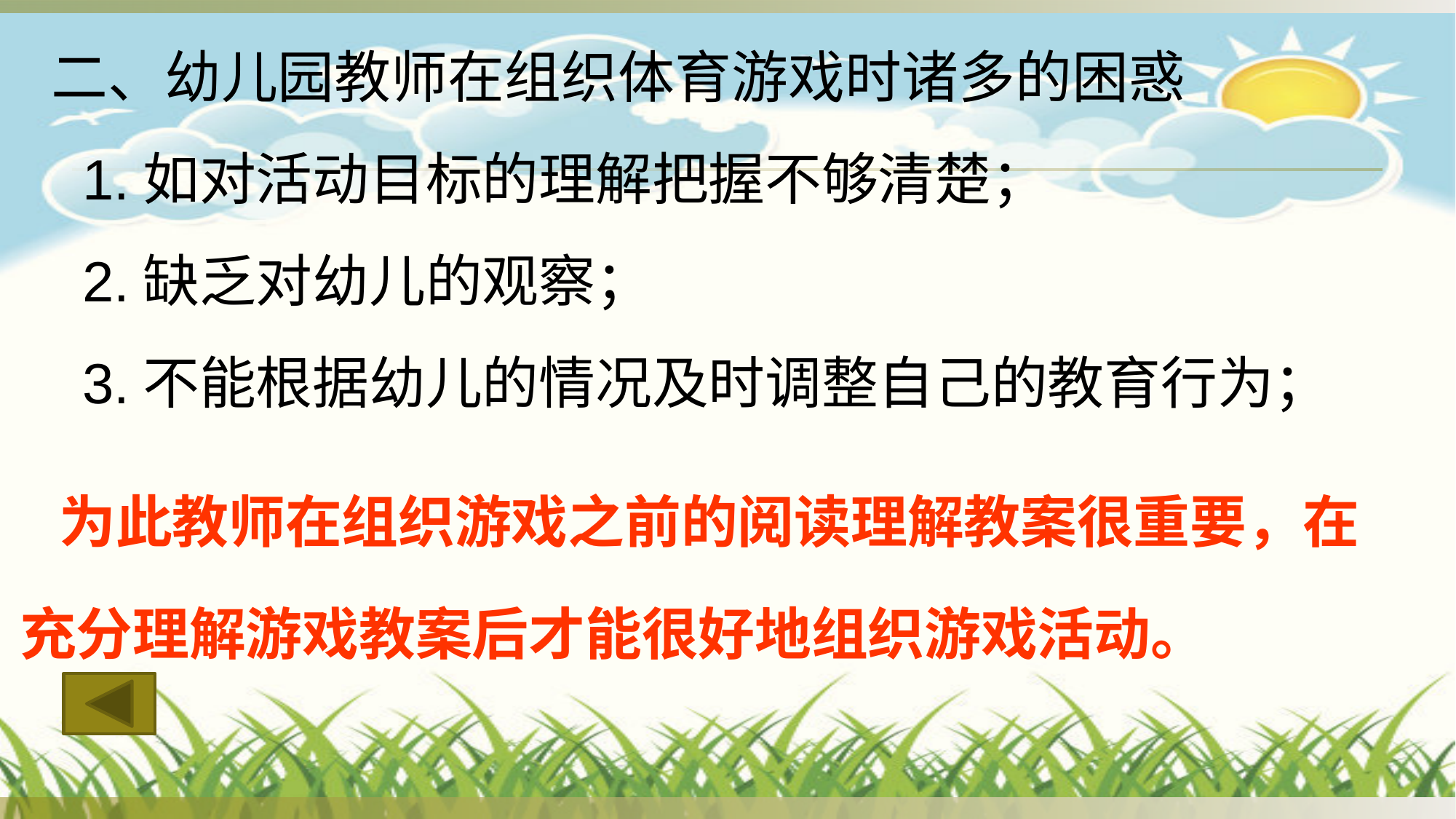

二、幼儿园教师在组织体育游戏时诸多的困惑
  1.如对活动目标的理解把握不够清楚；
  2.缺乏对幼儿的观察；
  3.不能根据幼儿的情况及时调整自己的教育行为；

  为此教师在组织游戏之前的阅读理解教案很重要，在充分理解游戏教案后才能很好地组织游戏活动。